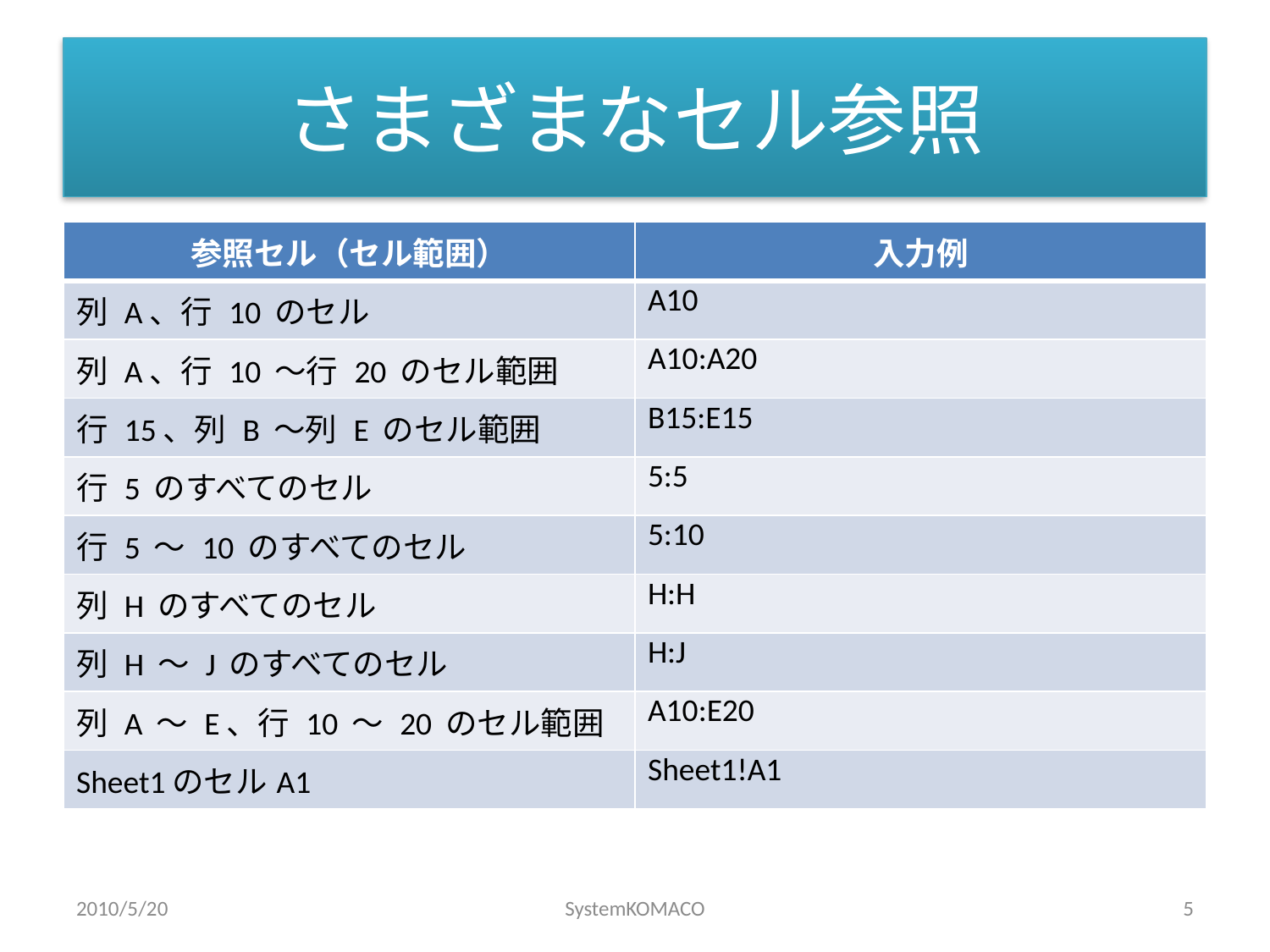

# さまざまなセル参照
| 参照セル（セル範囲） | 入力例 |
| --- | --- |
| 列 A、行 10 のセル | A10 |
| 列 A、行 10 〜行 20 のセル範囲 | A10:A20 |
| 行 15、列 B 〜列 E のセル範囲 | B15:E15 |
| 行 5 のすべてのセル | 5:5 |
| 行 5 〜 10 のすべてのセル | 5:10 |
| 列 H のすべてのセル | H:H |
| 列 H 〜 J のすべてのセル | H:J |
| 列 A 〜 E、行 10 〜 20 のセル範囲 | A10:E20 |
| Sheet1のセルA1 | Sheet1!A1 |
2010/5/20
SystemKOMACO
5